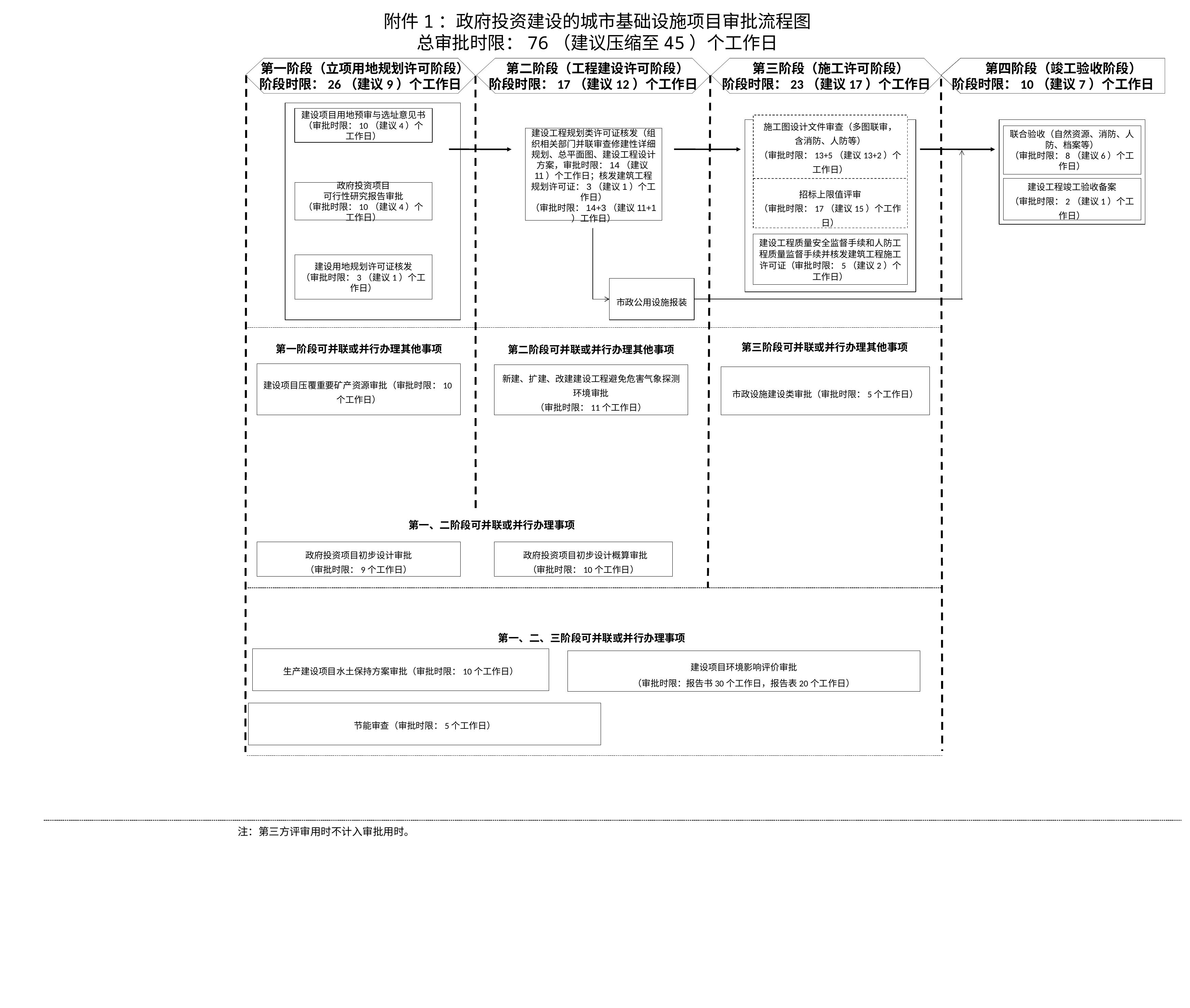

附件1：政府投资建设的城市基础设施项目审批流程图
总审批时限：76（建议压缩至45）个工作日
  第一阶段（立项用地规划许可阶段）
阶段时限：26（建议9）个工作日
  第二阶段（工程建设许可阶段）
阶段时限：17（建议12）个工作日
      第四阶段（竣工验收阶段）
阶段时限：10（建议7）个工作日
第四阶段（竣工验收阶段）
  第三阶段（施工许可阶段）
阶段时限：23（建议17）个工作日

建设项目用地预审与选址意见书（审批时限：10（建议4）个工作日）

施工图设计文件审查（多图联审，
含消防、人防等）
（审批时限：13+5（建议13+2）个工作日）

招标上限值评审
（审批时限：17（建议15）个工作日）
联合验收（自然资源、消防、人防、档案等）
（审批时限：8（建议6）个工作日）
建设工程规划类许可证核发（组织相关部门并联审查修建性详细规划、总平面图、建设工程设计方案，审批时限：14（建议11）个工作日；核发建筑工程规划许可证：3（建议1）个工作日）
（审批时限：14+3（建议11+1 ）工作日）
建设工程竣工验收备案
（审批时限：2（建议1）个工作日）
政府投资项目
可行性研究报告审批
（审批时限：10（建议4）个工作日）
市政公用设施报装
建设工程质量安全监督手续和人防工程质量监督手续并核发建筑工程施工许可证（审批时限：5（建议2）个工作日）
建设用地规划许可证核发
（审批时限：3（建议1）个工作日）
第三阶段可并联或并行办理其他事项
第一阶段可并联或并行办理其他事项
第二阶段可并联或并行办理其他事项
建设项目压覆重要矿产资源审批（审批时限：10个工作日）
新建、扩建、改建建设工程避免危害气象探测环境审批
（审批时限：11个工作日）
市政设施建设类审批（审批时限：5个工作日）
第一、二阶段可并联或并行办理事项
政府投资项目初步设计审批
（审批时限：9个工作日）
 政府投资项目初步设计概算审批
（审批时限：10个工作日）
第一、二、三阶段可并联或并行办理事项
生产建设项目水土保持方案审批（审批时限：10个工作日）
建设项目环境影响评价审批
（审批时限：报告书30个工作日，报告表20个工作日）
节能审查（审批时限：5个工作日）
注：第三方评审用时不计入审批用时。